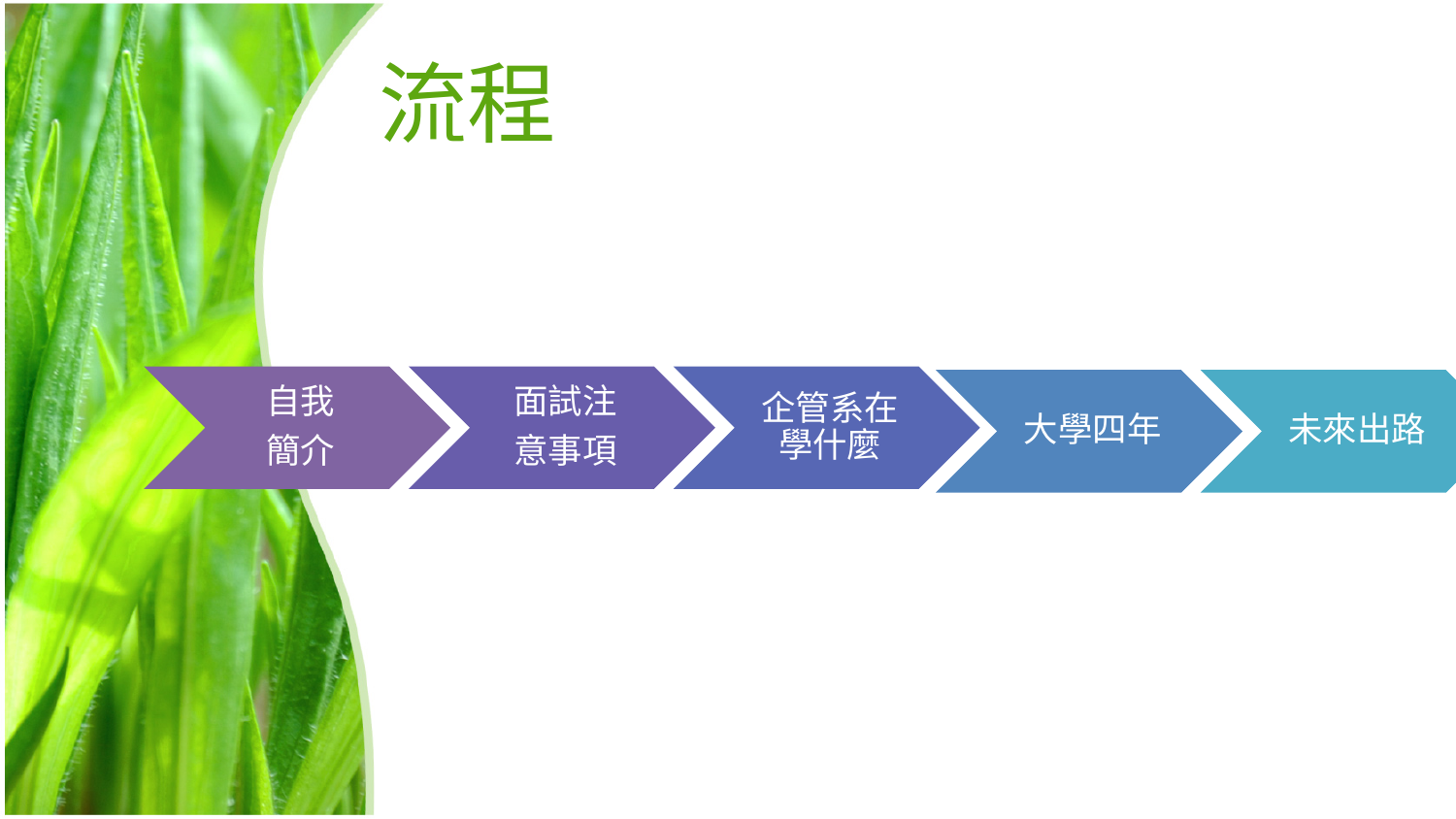

自我
簡介
面試注
意事項
企管系在學什麼
大學四年
未來出路
# 流程